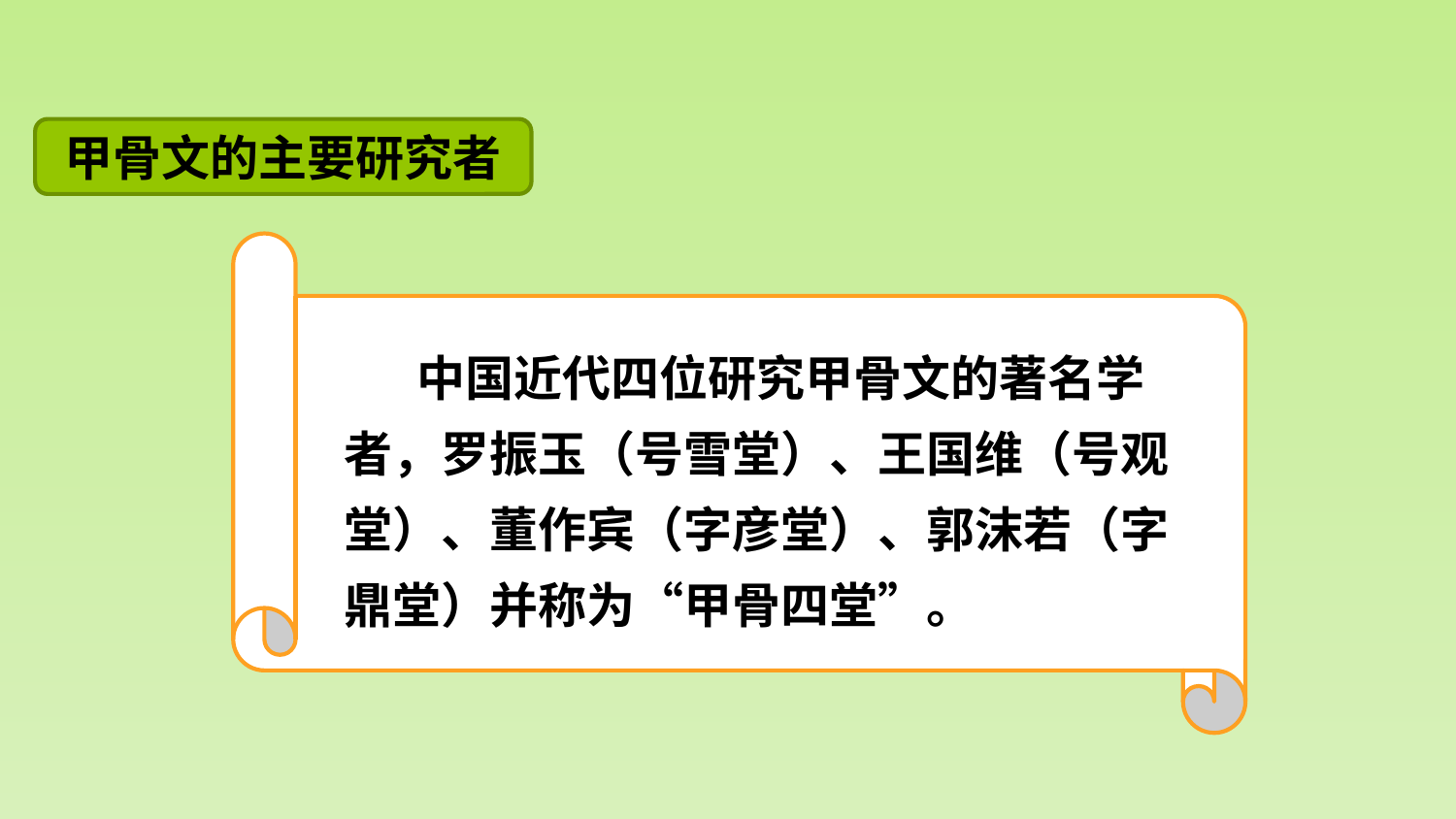

甲骨文的主要研究者

中国近代四位研究甲骨文的著名学者，罗振玉（号雪堂）、王国维（号观堂）、董作宾（字彦堂）、郭沫若（字鼎堂）并称为“甲骨四堂”。